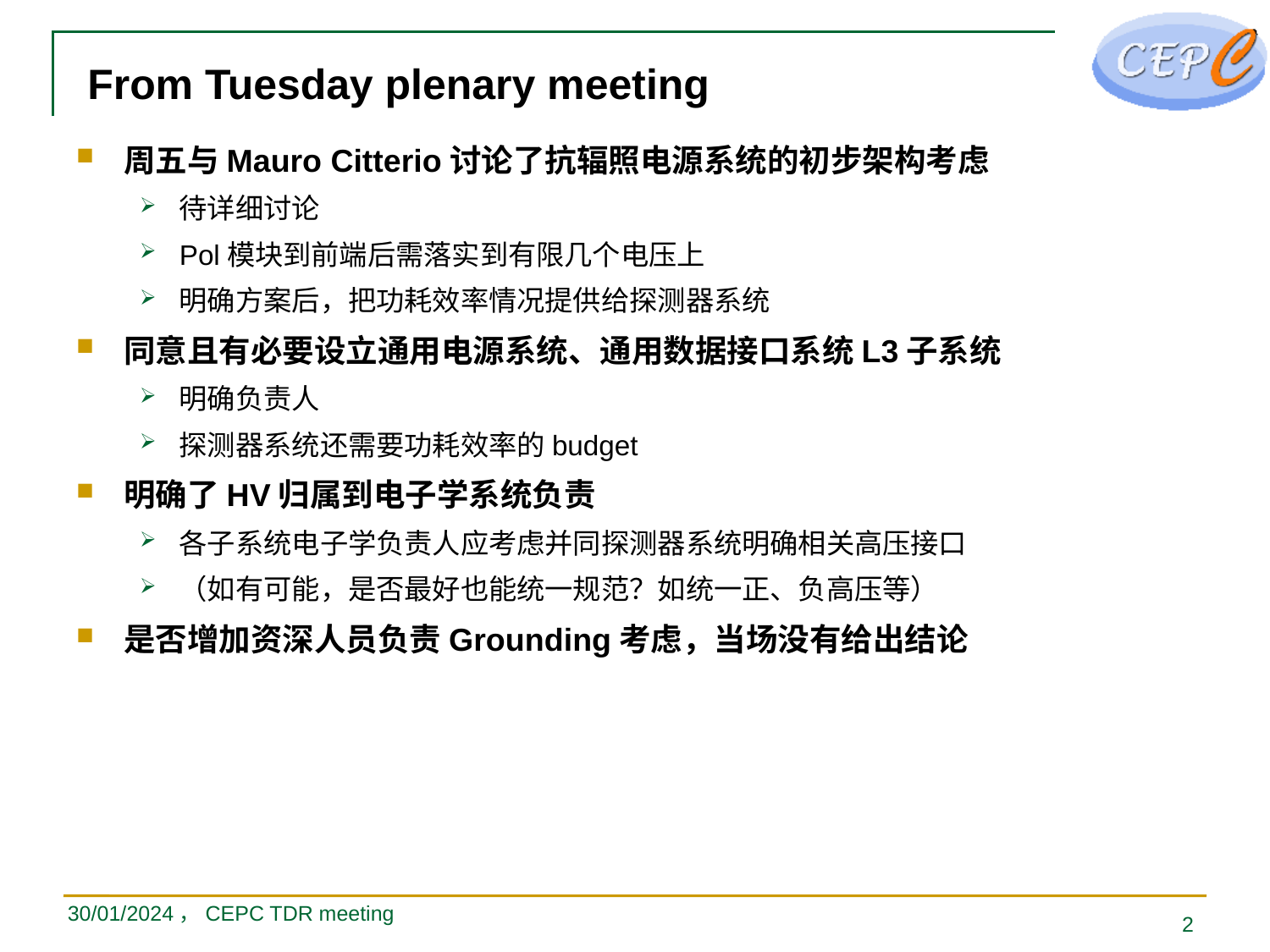

# From Tuesday plenary meeting
周五与Mauro Citterio讨论了抗辐照电源系统的初步架构考虑
待详细讨论
Pol模块到前端后需落实到有限几个电压上
明确方案后，把功耗效率情况提供给探测器系统
同意且有必要设立通用电源系统、通用数据接口系统L3子系统
明确负责人
探测器系统还需要功耗效率的budget
明确了HV归属到电子学系统负责
各子系统电子学负责人应考虑并同探测器系统明确相关高压接口
（如有可能，是否最好也能统一规范？如统一正、负高压等）
是否增加资深人员负责Grounding考虑，当场没有给出结论

30/01/2024，CEPC TDR meeting
2